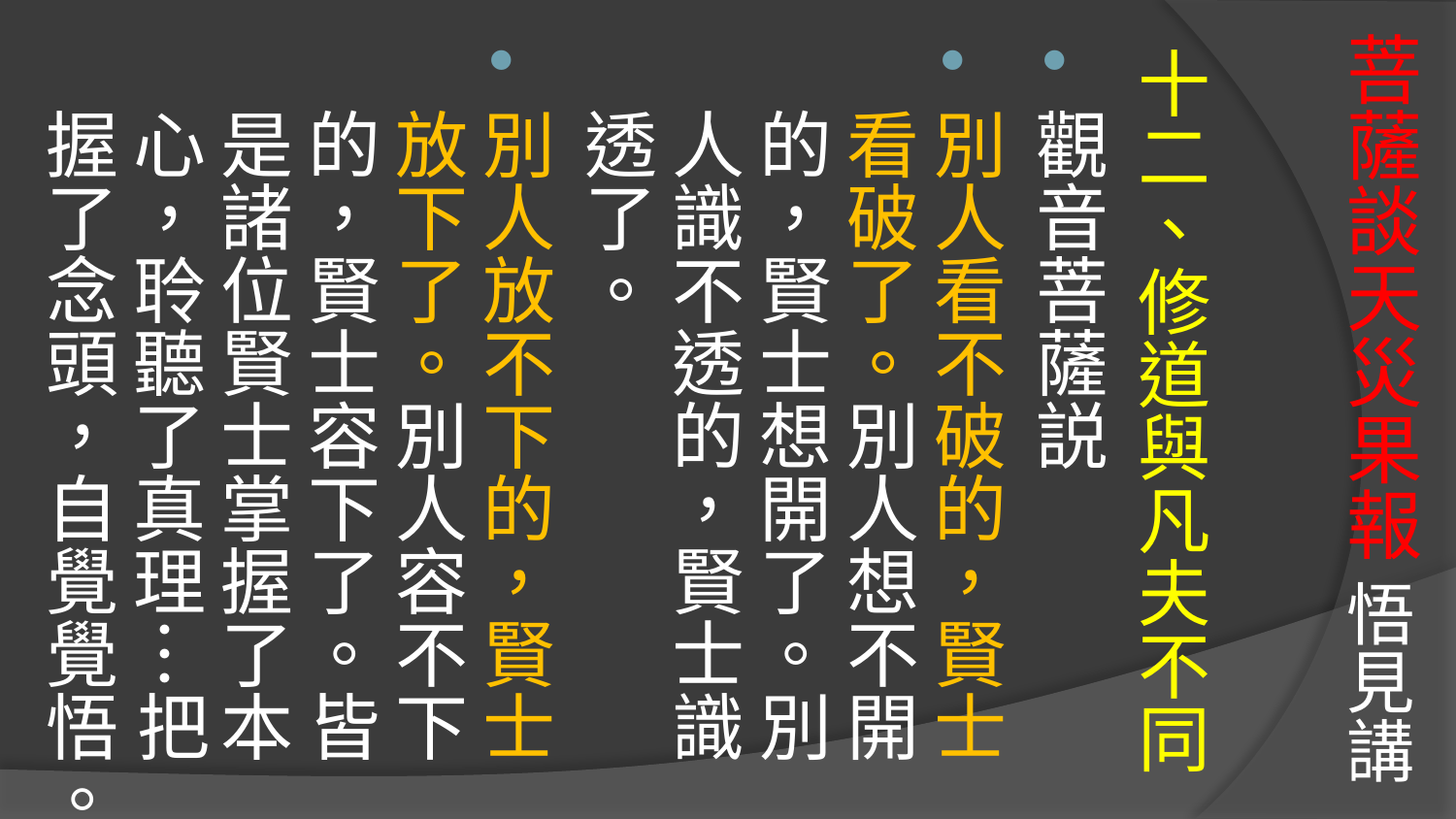

# 菩薩談天災果報 悟見講
十二、修道與凡夫不同
觀音菩薩説
別人看不破的，賢士看破了。別人想不開的，賢士想開了。別人識不透的，賢士識透了。
別人放不下的，賢士放下了。別人容不下的，賢士容下了。皆是諸位賢士掌握了本心，聆聽了真理…把握了念頭，自覺覺悟。